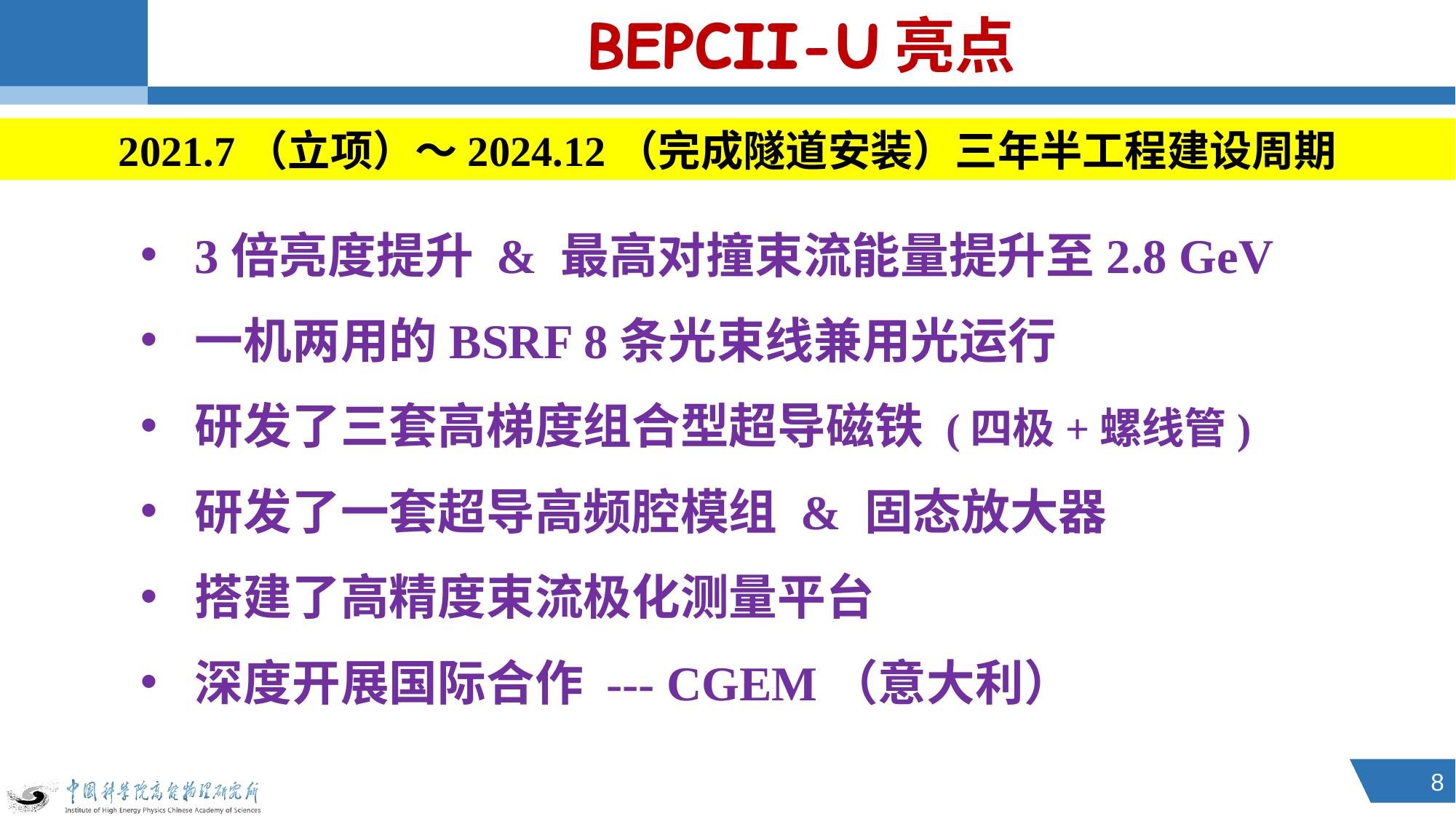

BEPCII-U亮点
2021.7（立项）～2024.12（完成隧道安装）三年半工程建设周期
3倍亮度提升 & 最高对撞束流能量提升至2.8 GeV
一机两用的BSRF 8条光束线兼用光运行
研发了三套高梯度组合型超导磁铁 (四极+螺线管)
研发了一套超导高频腔模组 & 固态放大器
搭建了高精度束流极化测量平台
深度开展国际合作 --- CGEM（意大利）
8